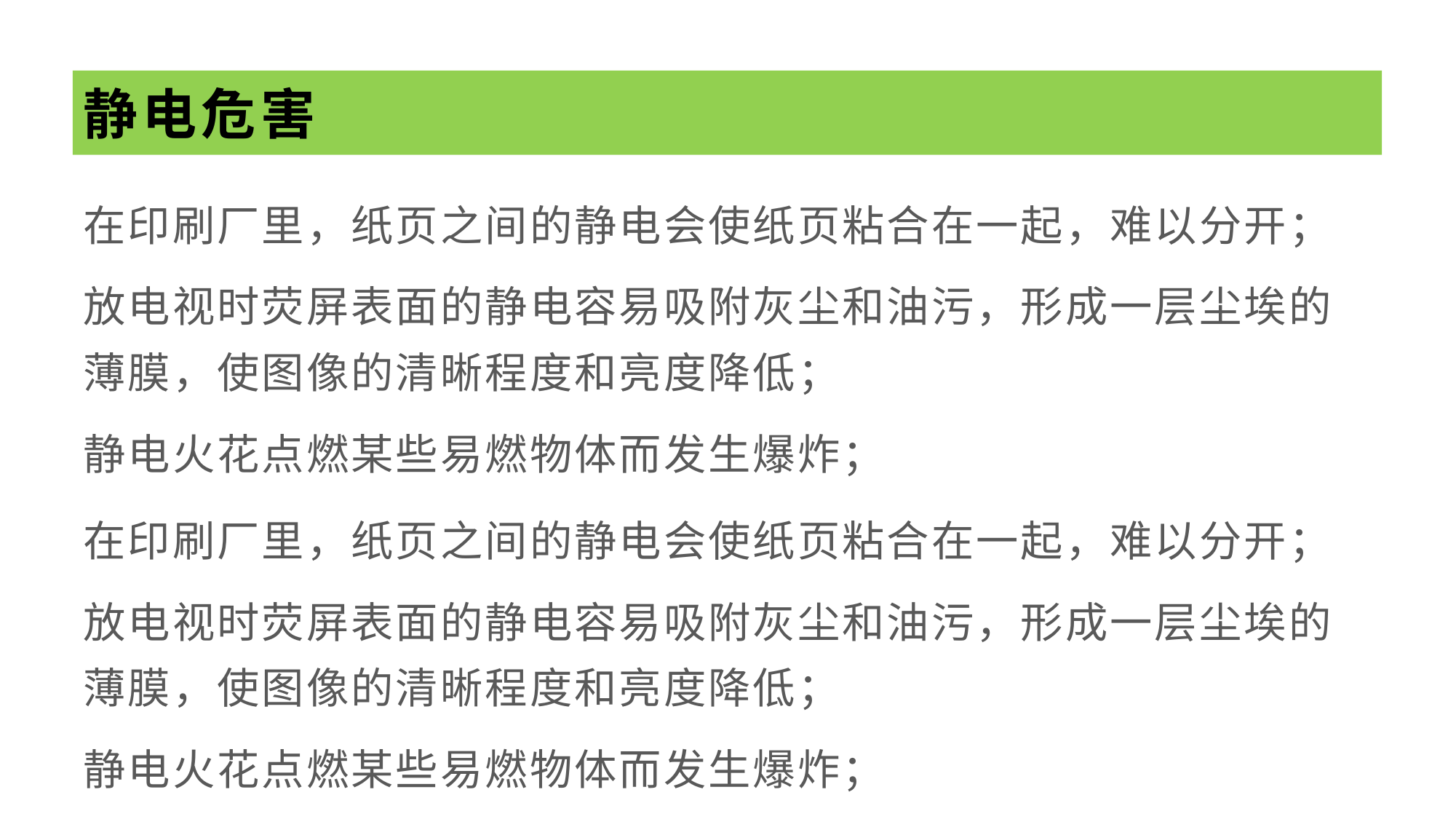

# 静电危害
在印刷厂里，纸页之间的静电会使纸页粘合在一起，难以分开；
放电视时荧屏表面的静电容易吸附灰尘和油污，形成一层尘埃的薄膜，使图像的清晰程度和亮度降低；
静电火花点燃某些易燃物体而发生爆炸；
在印刷厂里，纸页之间的静电会使纸页粘合在一起，难以分开；
放电视时荧屏表面的静电容易吸附灰尘和油污，形成一层尘埃的薄膜，使图像的清晰程度和亮度降低；
静电火花点燃某些易燃物体而发生爆炸；